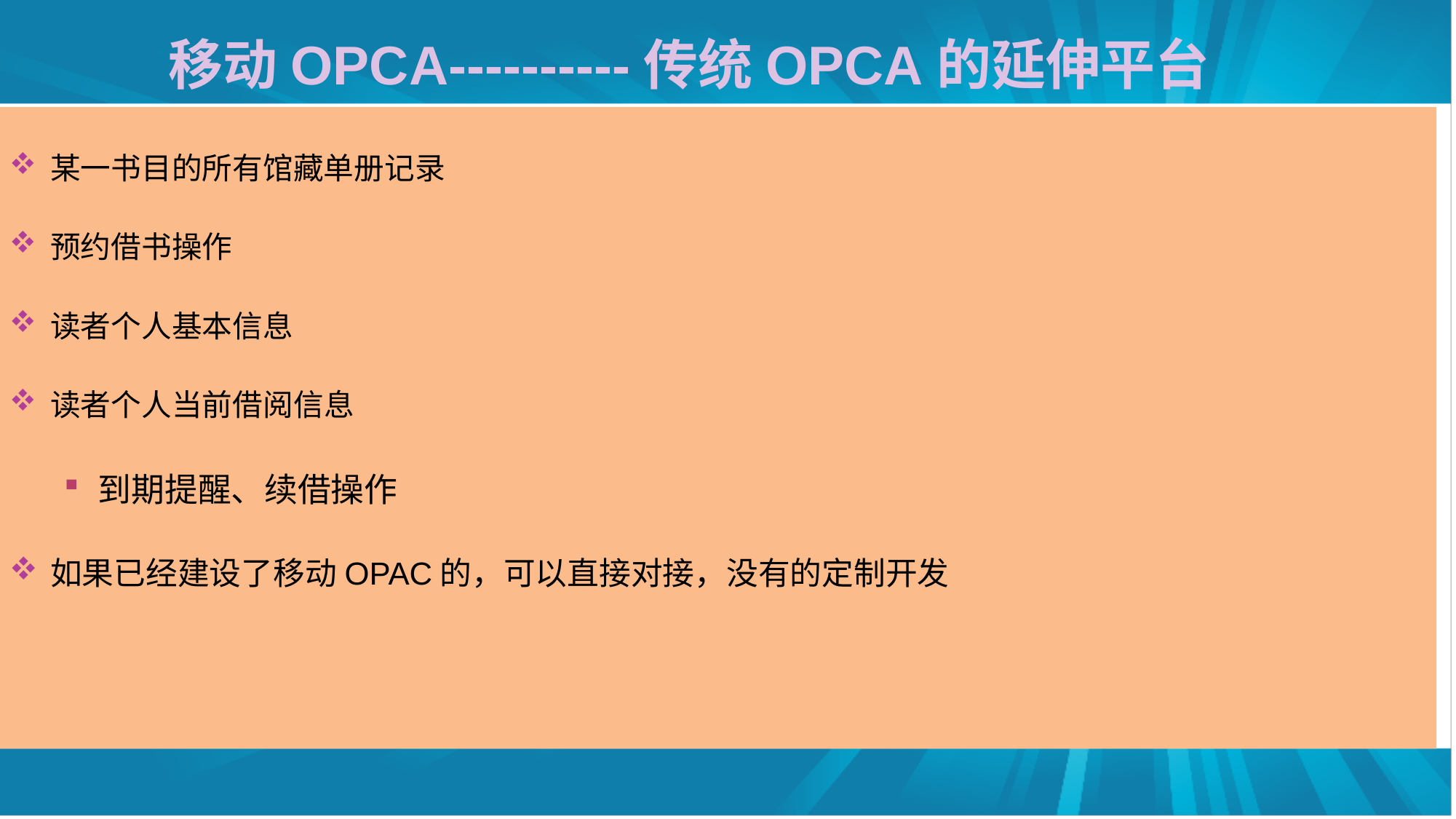

移动OPCA----------传统OPCA的延伸平台
某一书目的所有馆藏单册记录
预约借书操作
读者个人基本信息
读者个人当前借阅信息
到期提醒、续借操作
如果已经建设了移动OPAC的，可以直接对接，没有的定制开发